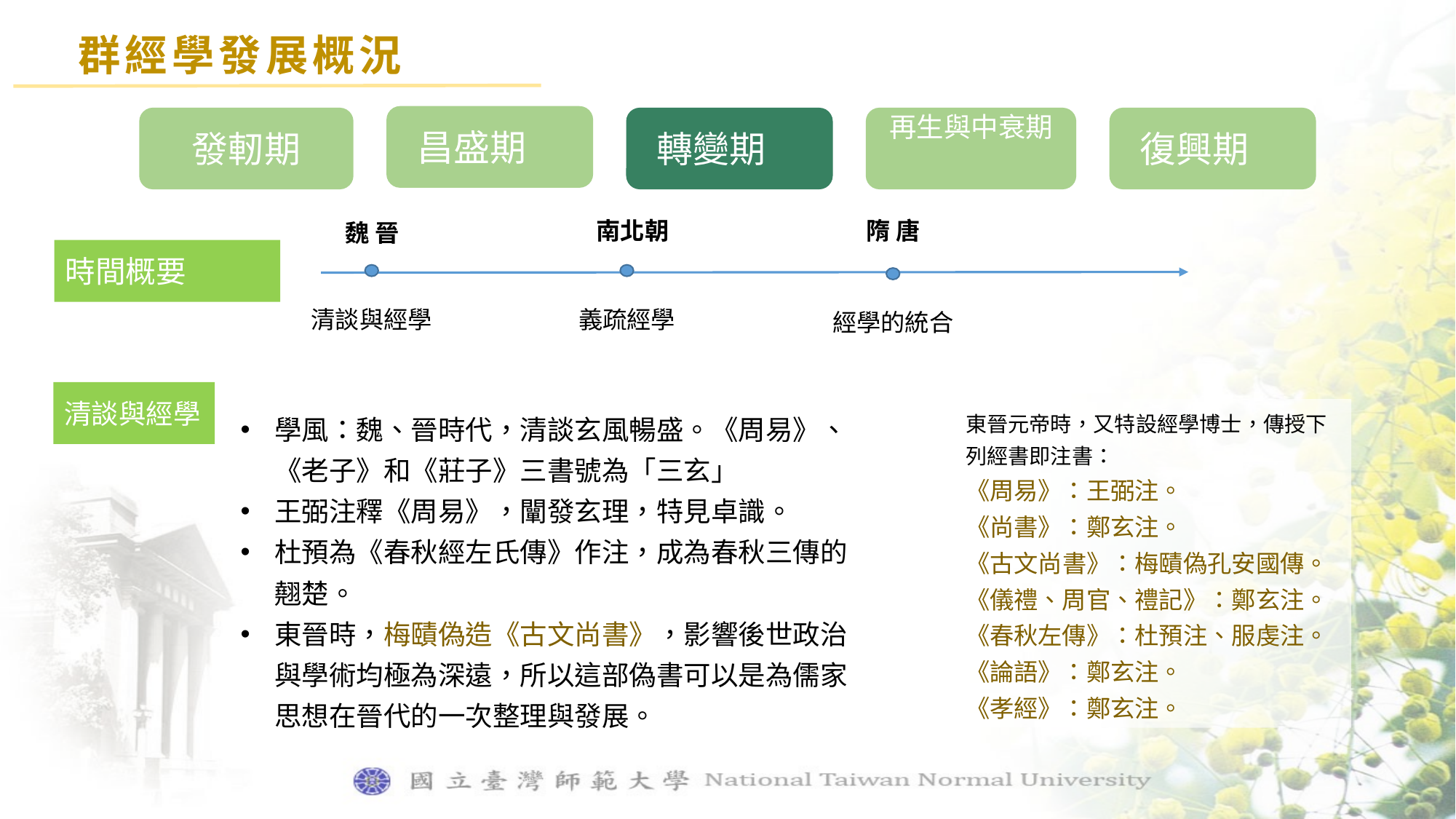

群經學發展概況
昌盛期
發軔期
轉變期
再生與中衰期
復興期
 南北朝
隋 唐
 魏 晉
時間概要

義疏經學
清談與經學
經學的統合
清談與經學
學風：魏、晉時代，清談玄風暢盛。《周易》、《老子》和《莊子》三書號為「三玄」
王弼注釋《周易》，闡發玄理，特見卓識。
杜預為《春秋經左氏傳》作注，成為春秋三傳的翹楚。
東晉時，梅賾偽造《古文尚書》，影響後世政治與學術均極為深遠，所以這部偽書可以是為儒家思想在晉代的一次整理與發展。
東晉元帝時，又特設經學博士，傳授下列經書即注書：
《周易》：王弼注。
《尚書》：鄭玄注。
《古文尚書》：梅賾偽孔安國傳。
《儀禮、周官、禮記》：鄭玄注。
《春秋左傳》：杜預注、服虔注。
《論語》：鄭玄注。
《孝經》：鄭玄注。